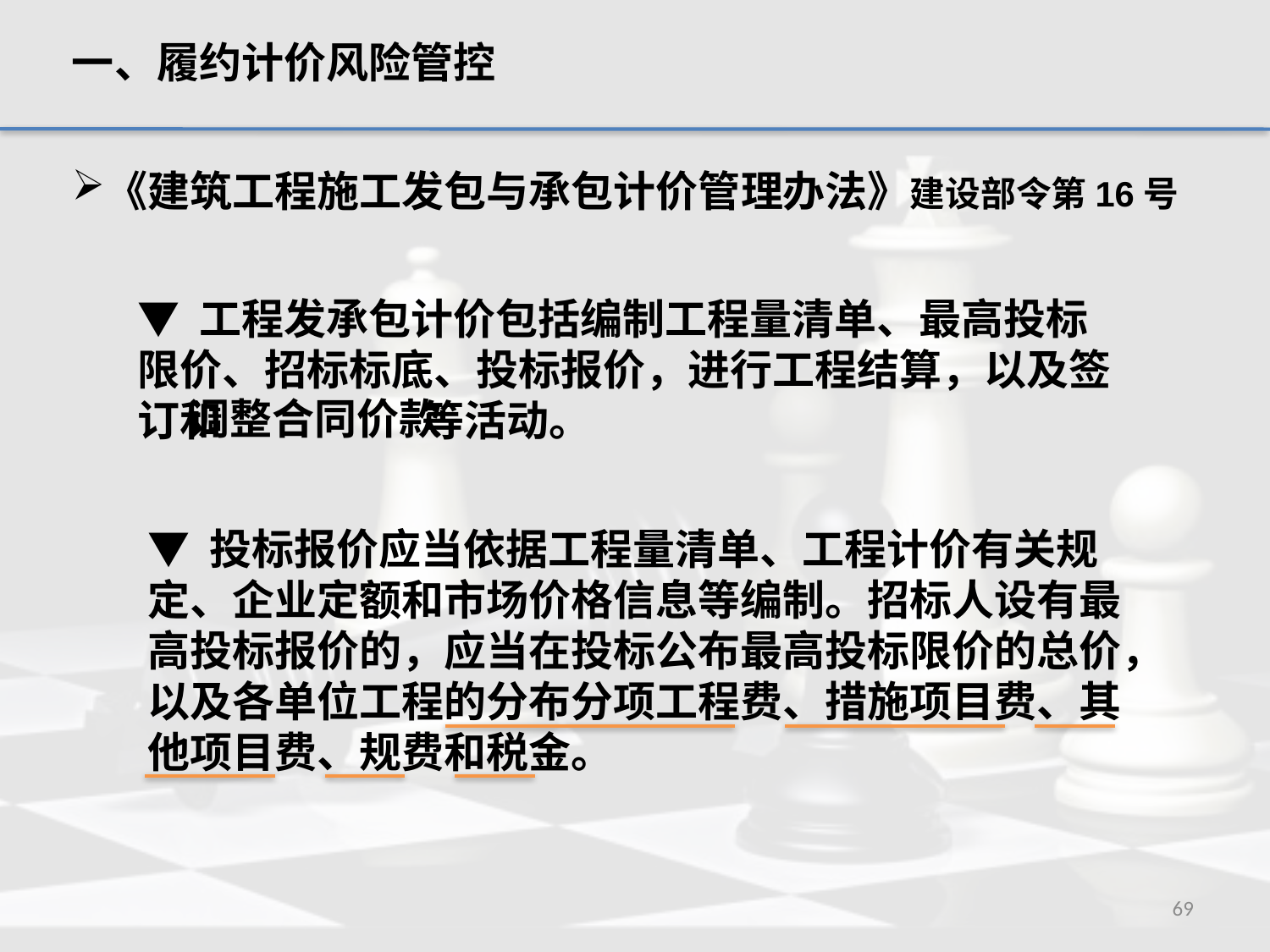

一、履约计价风险管控
《建筑工程施工发包与承包计价管理办法》建设部令第16号
▼ 工程发承包计价包括编制工程量清单、最高投标限价、招标标底、投标报价，进行工程结算，以及签订和                     等活动。
调整合同价款
▼ 投标报价应当依据工程量清单、工程计价有关规定、企业定额和市场价格信息等编制。招标人设有最高投标报价的，应当在投标公布最高投标限价的总价，以及各单位工程的分布分项工程费、措施项目费、其他项目费、规费和税金。

69